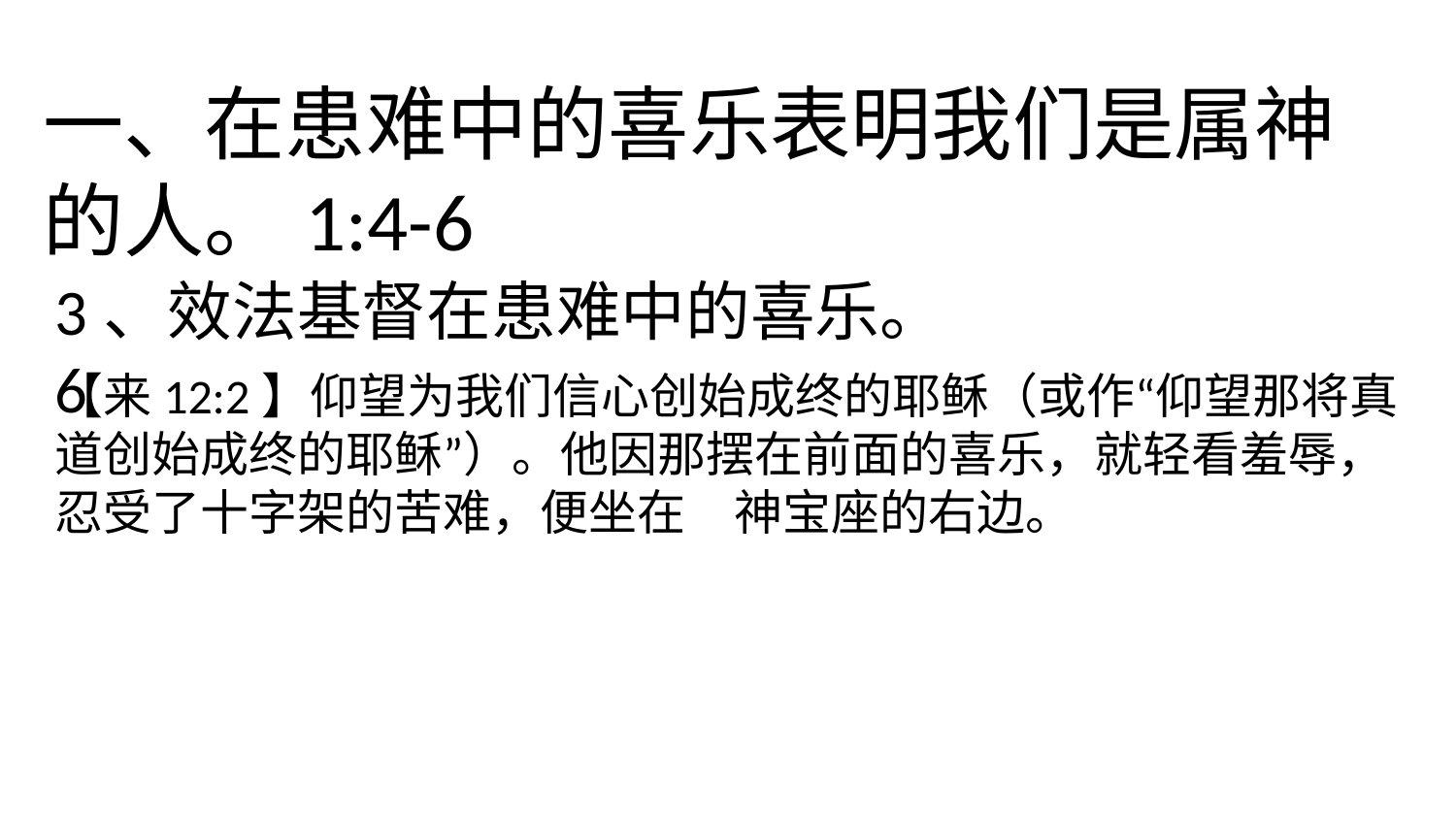

一、在患难中的喜乐表明我们是属神的人。1:4-6
3、效法基督在患难中的喜乐。6
【来12:2】仰望为我们信心创始成终的耶稣（或作“仰望那将真道创始成终的耶稣”）。他因那摆在前面的喜乐，就轻看羞辱，忍受了十字架的苦难，便坐在　神宝座的右边。